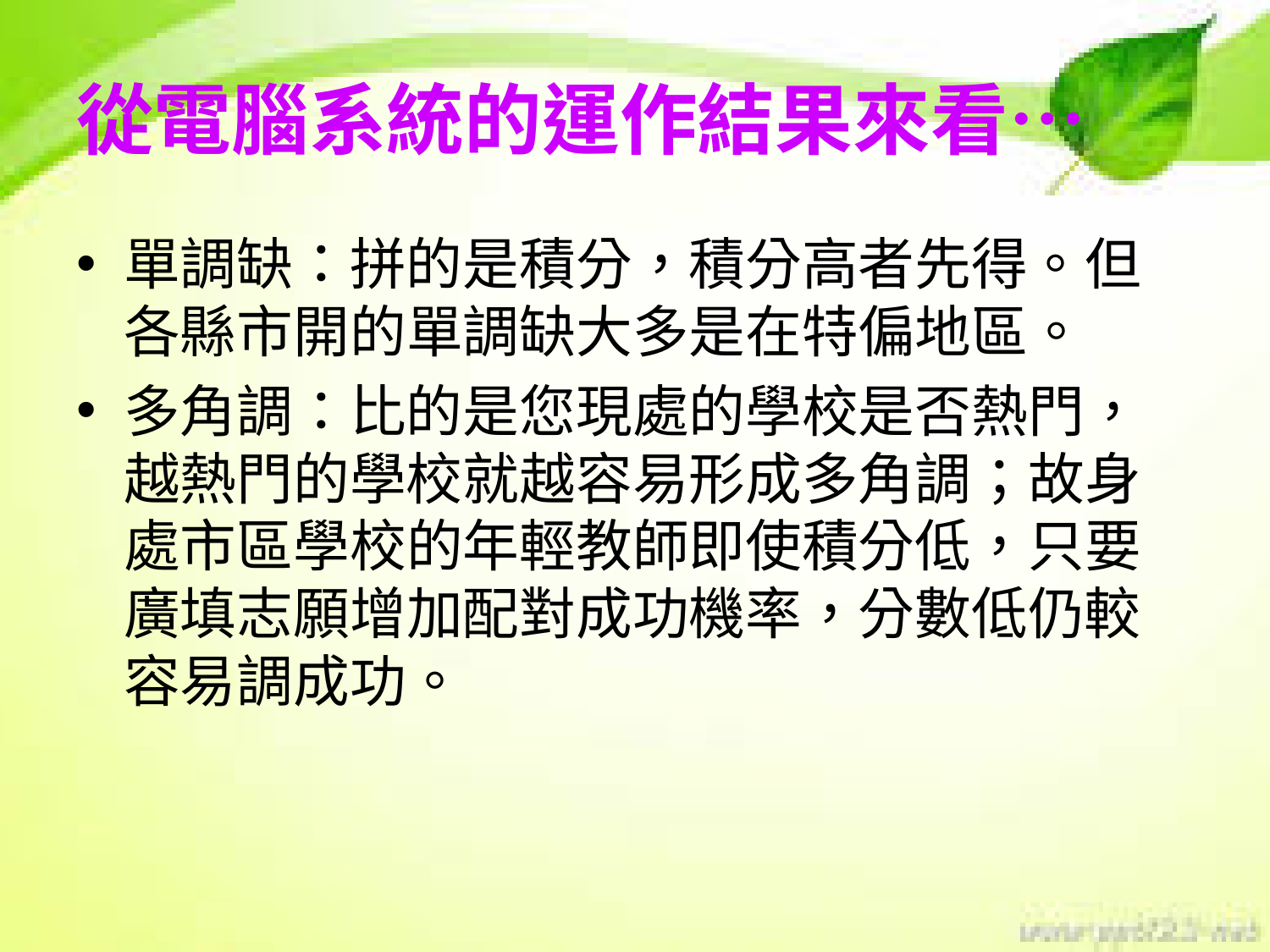

# 從電腦系統的運作結果來看…
單調缺：拼的是積分，積分高者先得。但各縣市開的單調缺大多是在特偏地區。
多角調：比的是您現處的學校是否熱門，越熱門的學校就越容易形成多角調；故身處市區學校的年輕教師即使積分低，只要廣填志願增加配對成功機率，分數低仍較容易調成功。